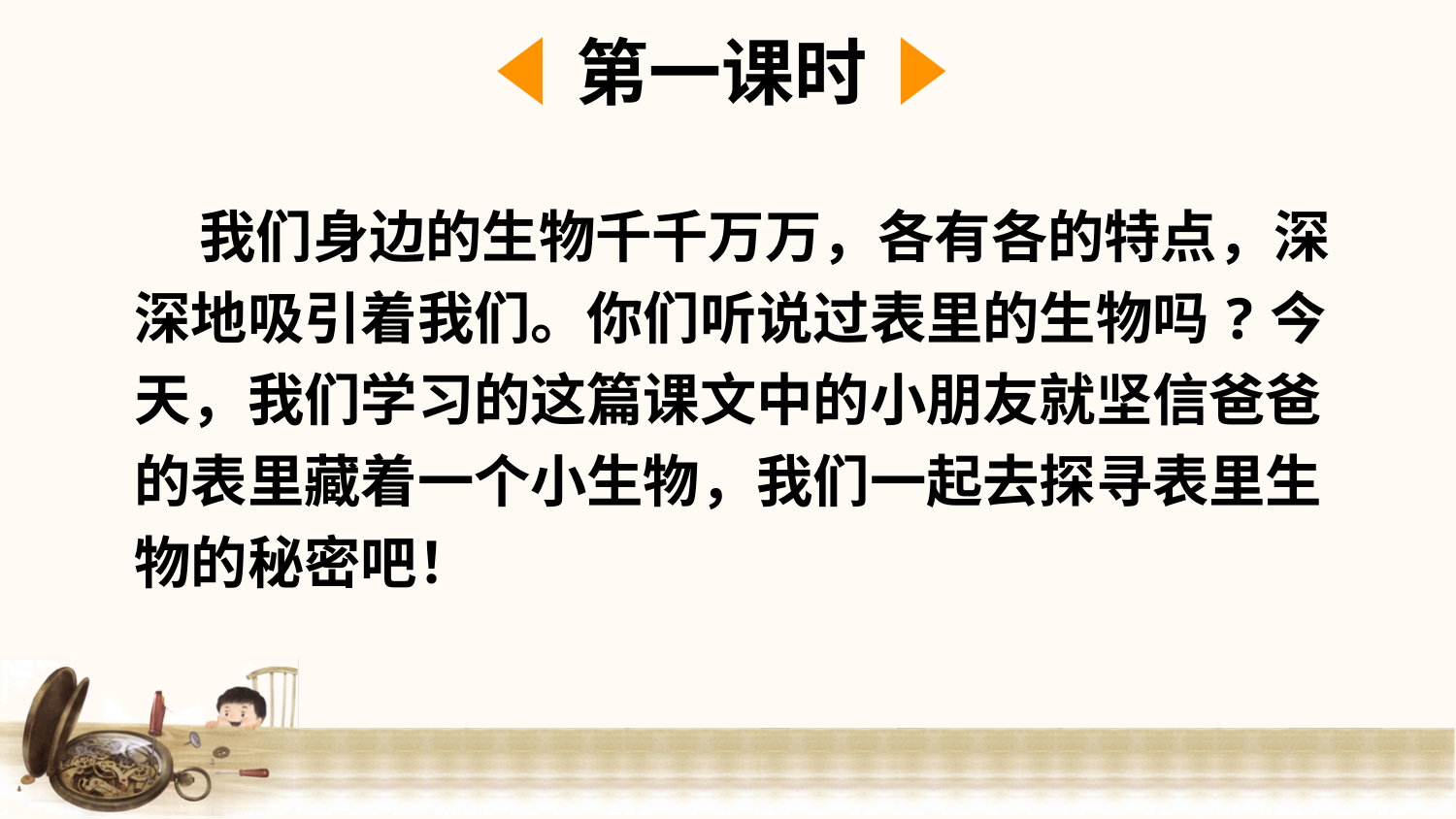

第一课时

    我们身边的生物千千万万，各有各的特点，深深地吸引着我们。你们听说过表里的生物吗?今天，我们学习的这篇课文中的小朋友就坚信爸爸的表里藏着一个小生物，我们一起去探寻表里生物的秘密吧！